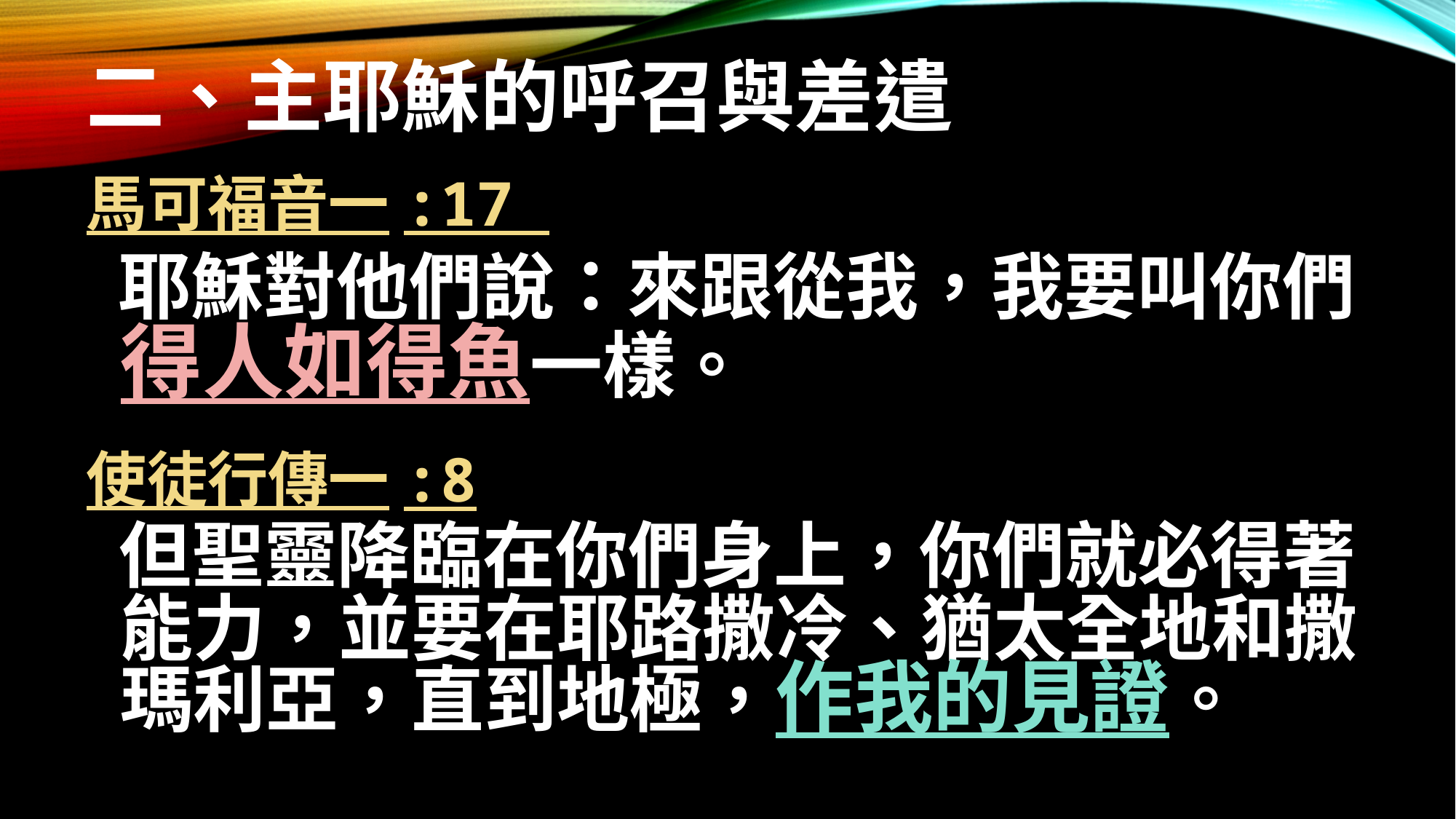

二、主耶穌的呼召與差遣
馬可福音一:17
 耶穌對他們說：來跟從我，我要叫你們
 得人如得魚一樣。
使徒行傳一:8
 但聖靈降臨在你們身上，你們就必得著
 能力，並要在耶路撒冷、猶太全地和撒
 瑪利亞，直到地極，作我的見證。